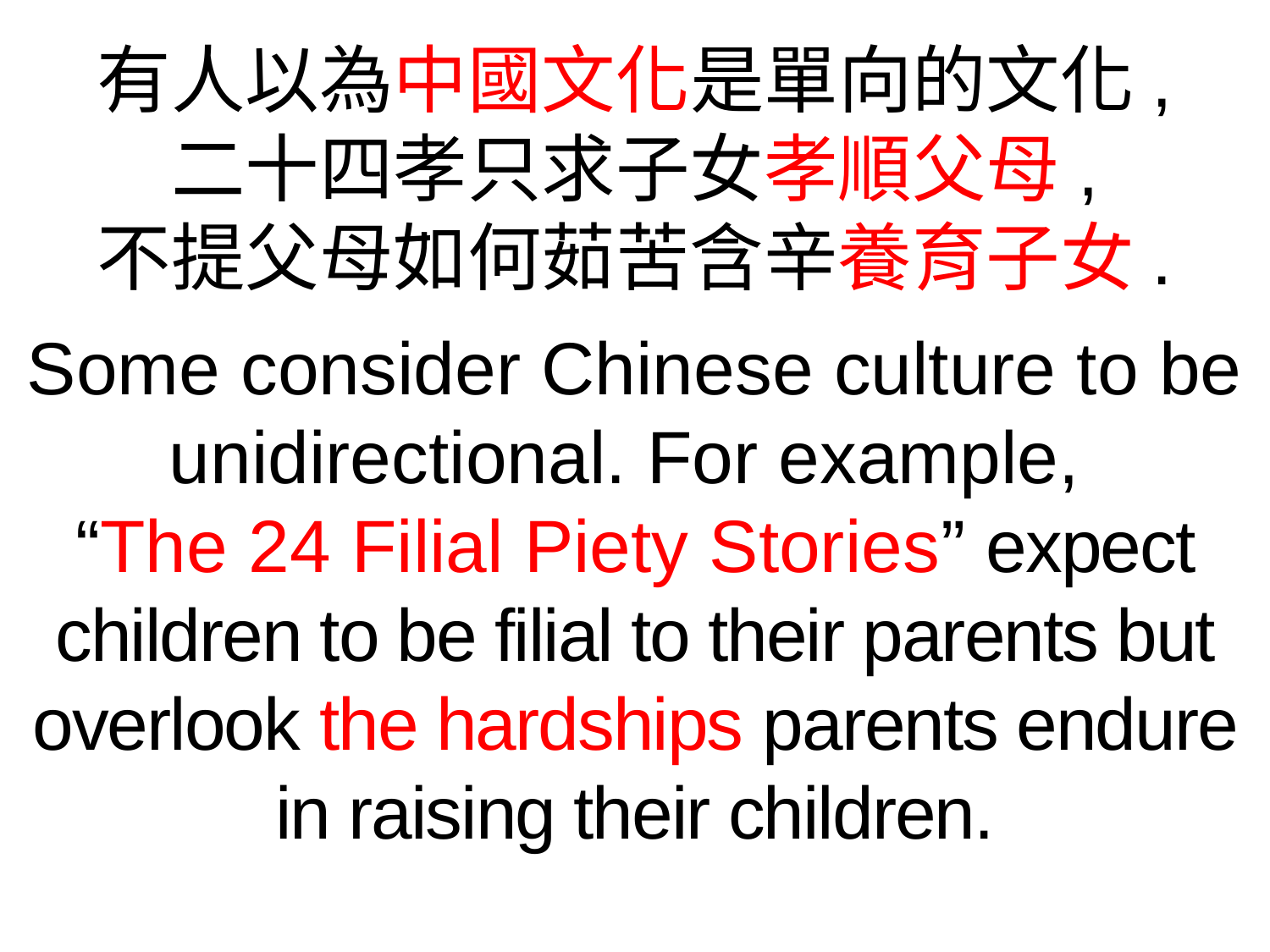

有人以為中國文化是單向的文化,
二十四孝只求子女孝順父母,
不提父母如何茹苦含辛養育子女.
Some consider Chinese culture to be unidirectional. For example,
“The 24 Filial Piety Stories” expect children to be filial to their parents but overlook the hardships parents endure in raising their children.